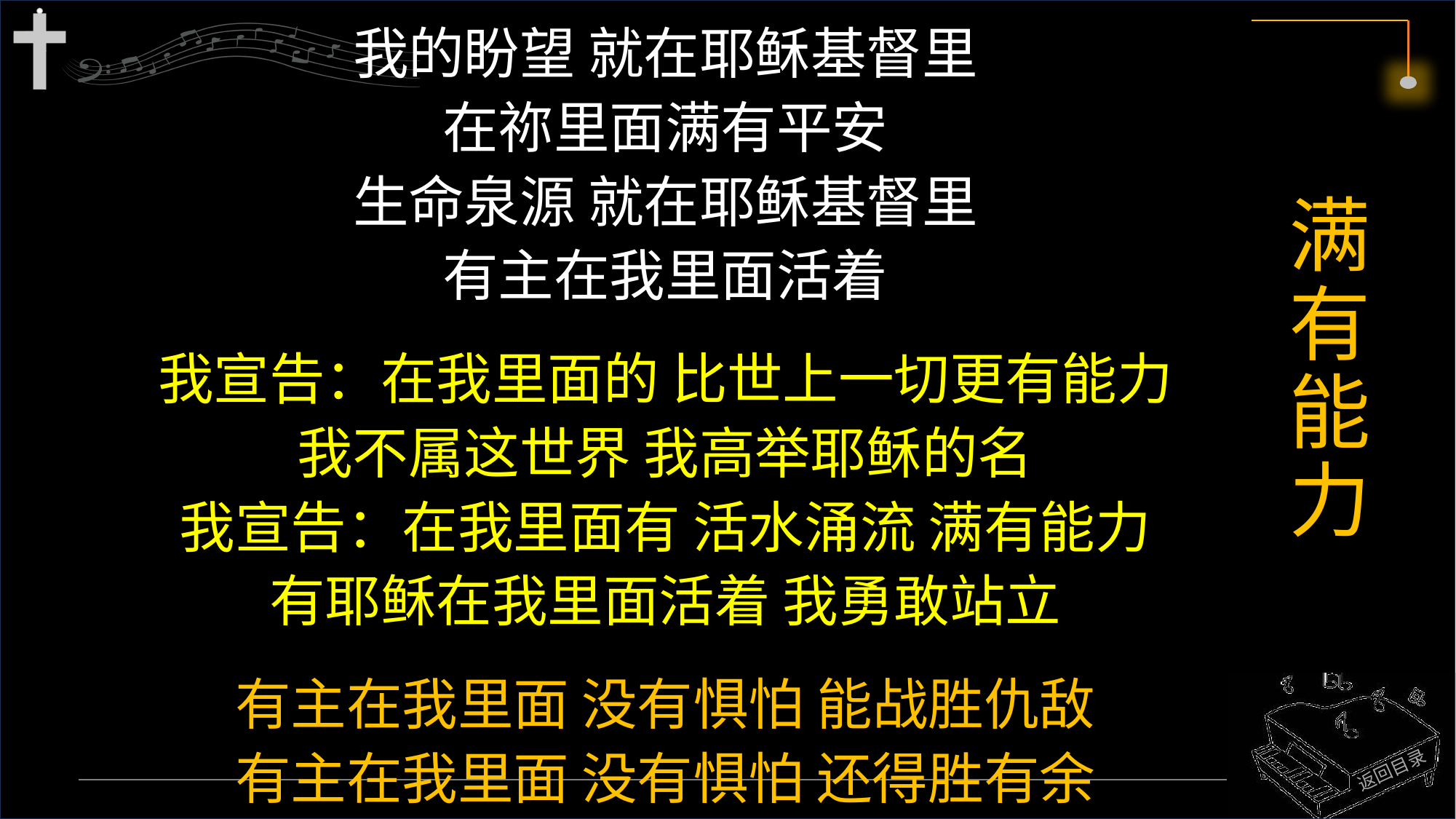

我的盼望 就在耶稣基督里
在祢里面满有平安
生命泉源 就在耶稣基督里
有主在我里面活着

我宣告：在我里面的 比世上一切更有能力
我不属这世界 我高举耶稣的名
我宣告：在我里面有 活水涌流 满有能力
有耶稣在我里面活着 我勇敢站立

有主在我里面 没有惧怕 能战胜仇敌
有主在我里面 没有惧怕 还得胜有余
# 满有能力